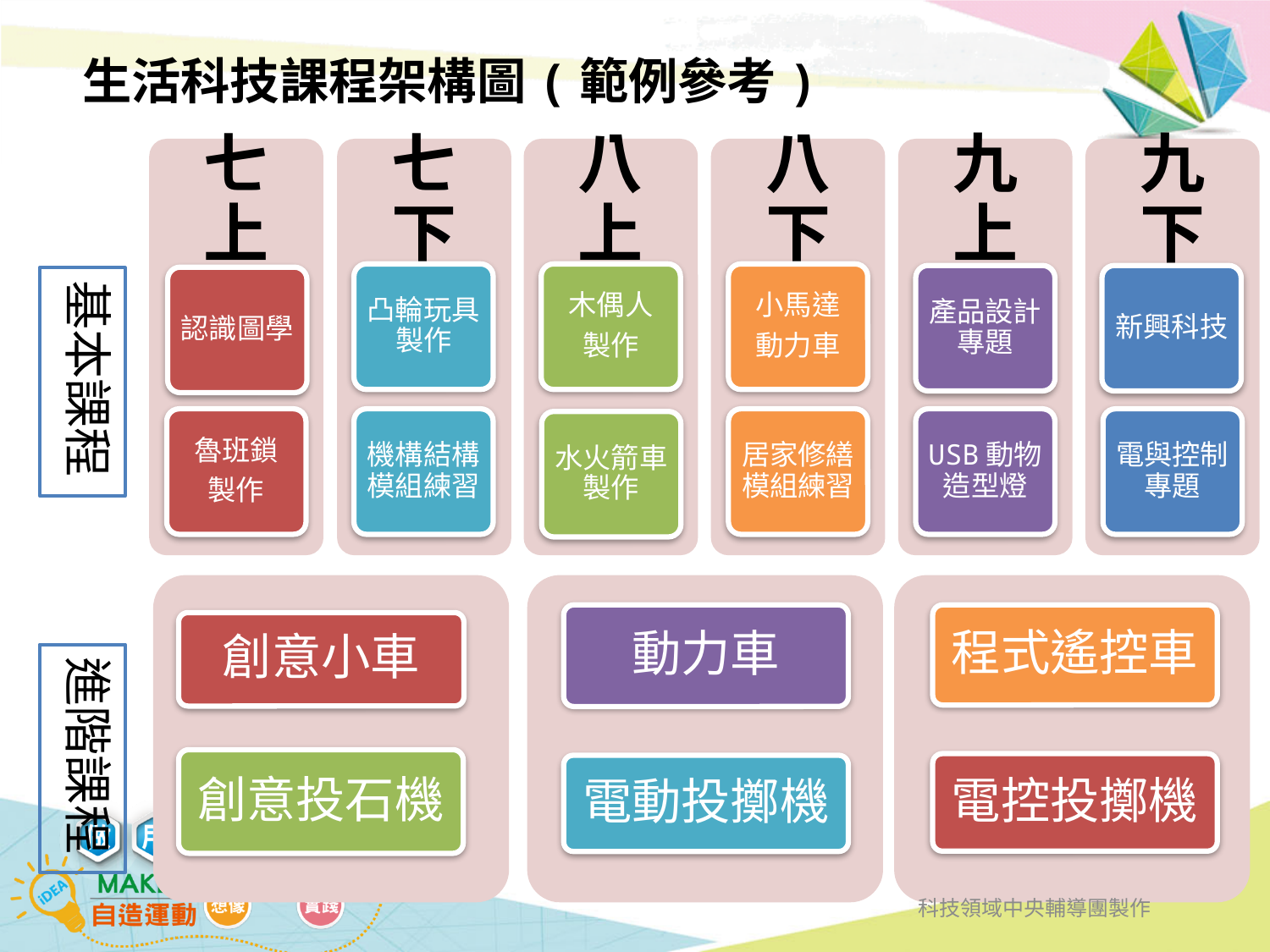

# 生活科技課程架構圖(範例參考)
七上
認識圖學
魯班鎖
製作
七下
凸輪玩具製作
機構結構模組練習
八上
木偶人
製作
水火箭車製作
八下
小馬達
動力車
居家修繕模組練習
九上
產品設計專題
USB動物造型燈
九下
新興科技
電與控制專題
基本課程

創意小車
創意投石機

動力車
電動投擲機

程式遙控車
電控投擲機
進階課程
科技領域中央輔導團製作